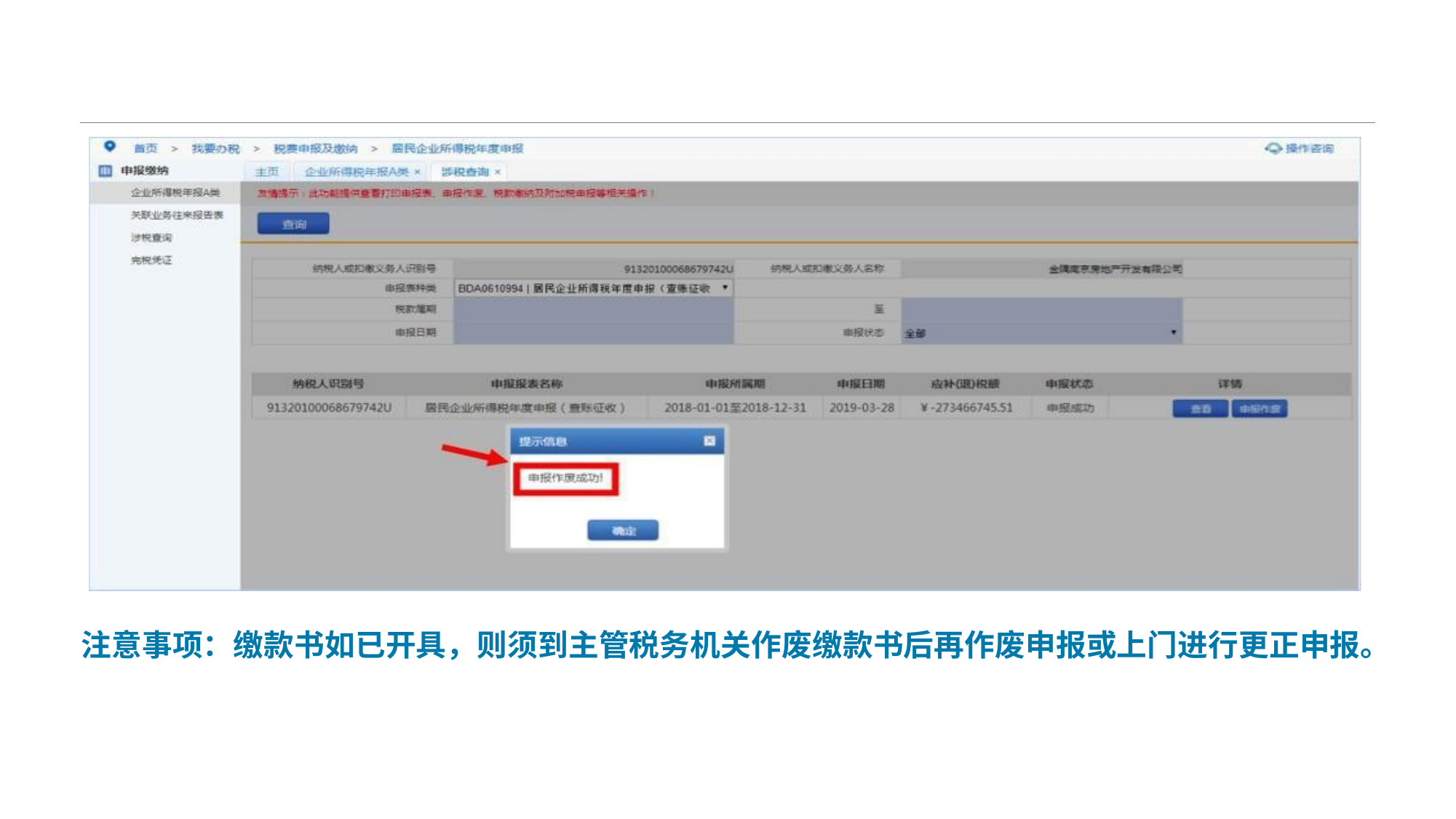

注意事项：缴款书如已开具，则须到主管税务机关作废缴款书后再作废申报或上门进行更正申报。